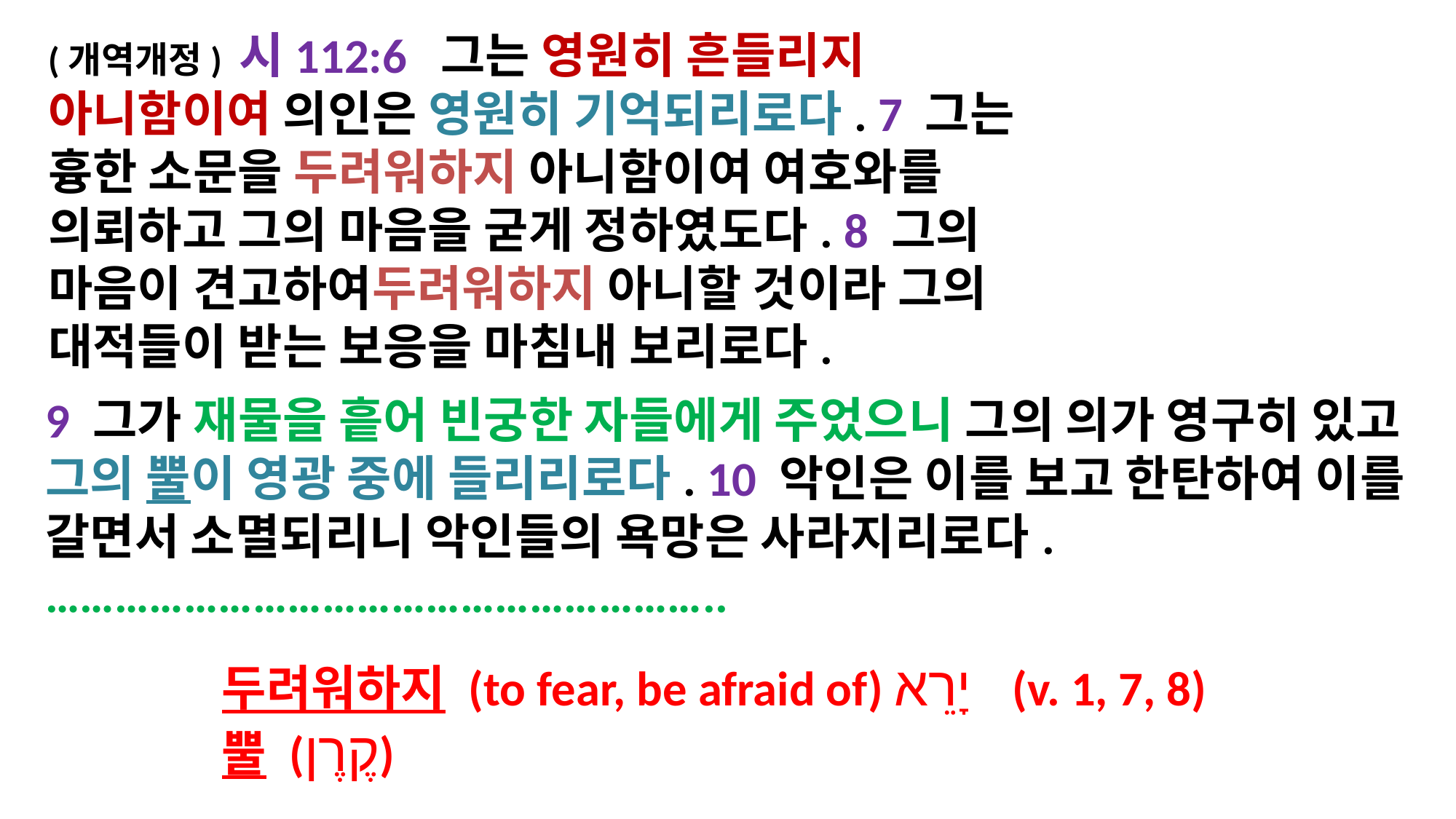

(개역개정) 시112:6  그는 영원히 흔들리지 아니함이여 의인은 영원히 기억되리로다. 7 그는 흉한 소문을 두려워하지 아니함이여 여호와를 의뢰하고 그의 마음을 굳게 정하였도다. 8 그의 마음이 견고하여두려워하지 아니할 것이라 그의 대적들이 받는 보응을 마침내 보리로다.
9 그가 재물을 흩어 빈궁한 자들에게 주었으니 그의 의가 영구히 있고 그의 뿔이 영광 중에 들리리로다. 10 악인은 이를 보고 한탄하여 이를 갈면서 소멸되리니 악인들의 욕망은 사라지리로다.
…………………………………………………..

	     두려워하지 (to fear, be afraid of) יָרֵא   (v. 1, 7, 8)
	     뿔 (קֶרֶן)